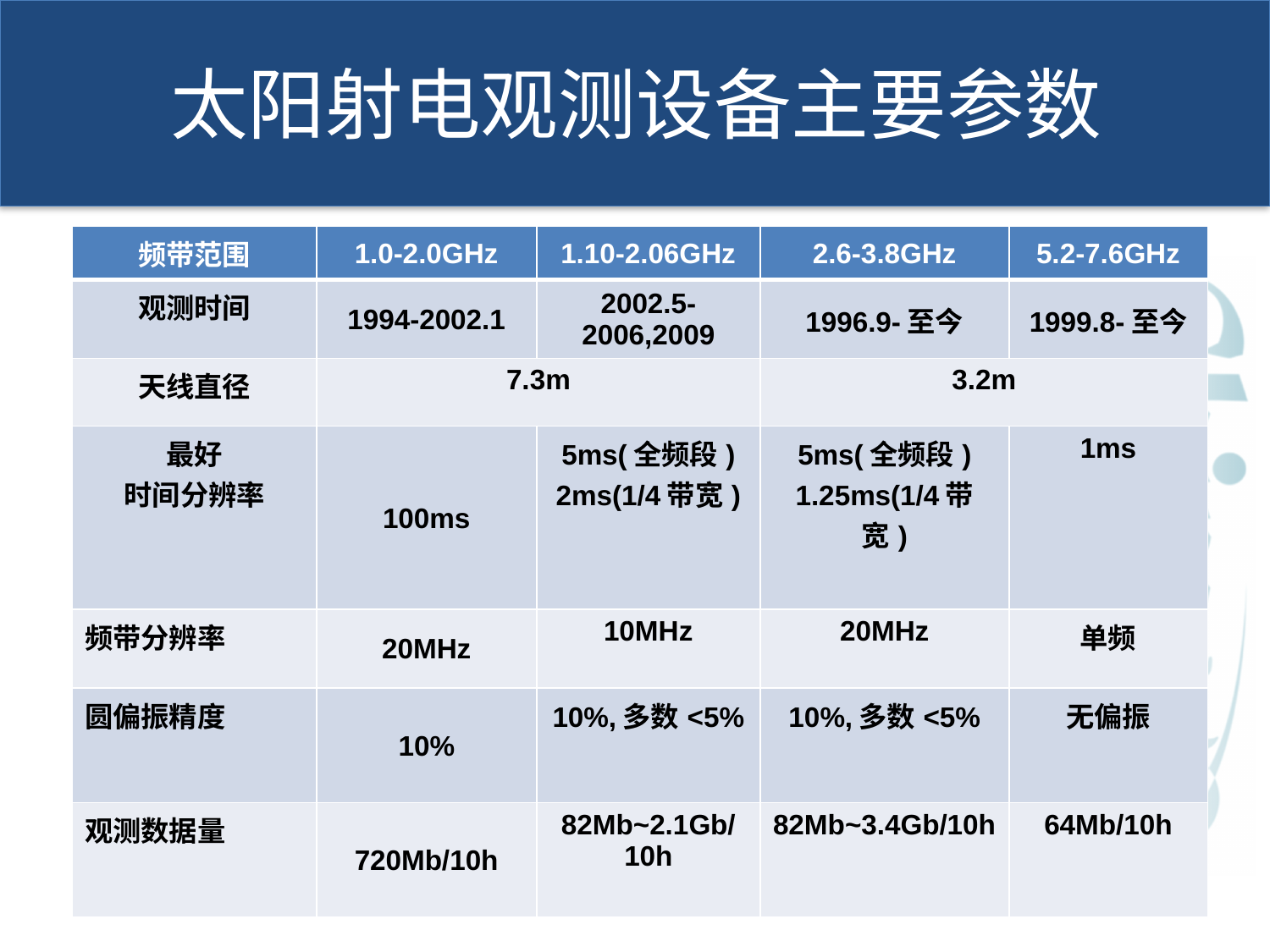

# 太阳射电观测设备主要参数

| 频带范围 | 1.0-2.0GHz | 1.10-2.06GHz | 2.6-3.8GHz | 5.2-7.6GHz |
| --- | --- | --- | --- | --- |
| 观测时间 | 1994-2002.1 | 2002.5-2006,2009 | 1996.9-至今 | 1999.8-至今 |
| 天线直径 | 7.3m |  | 3.2m |  |
| 最好 时间分辨率 | 100ms | 5ms(全频段) 2ms(1/4带宽) | 5ms(全频段) 1.25ms(1/4带宽) | 1ms |
| 频带分辨率 | 20MHz | 10MHz | 20MHz | 单频 |
| 圆偏振精度 | 10% | 10%,多数<5% | 10%,多数<5% | 无偏振 |
| 观测数据量 | 720Mb/10h | 82Mb~2.1Gb/10h | 82Mb~3.4Gb/10h | 64Mb/10h |